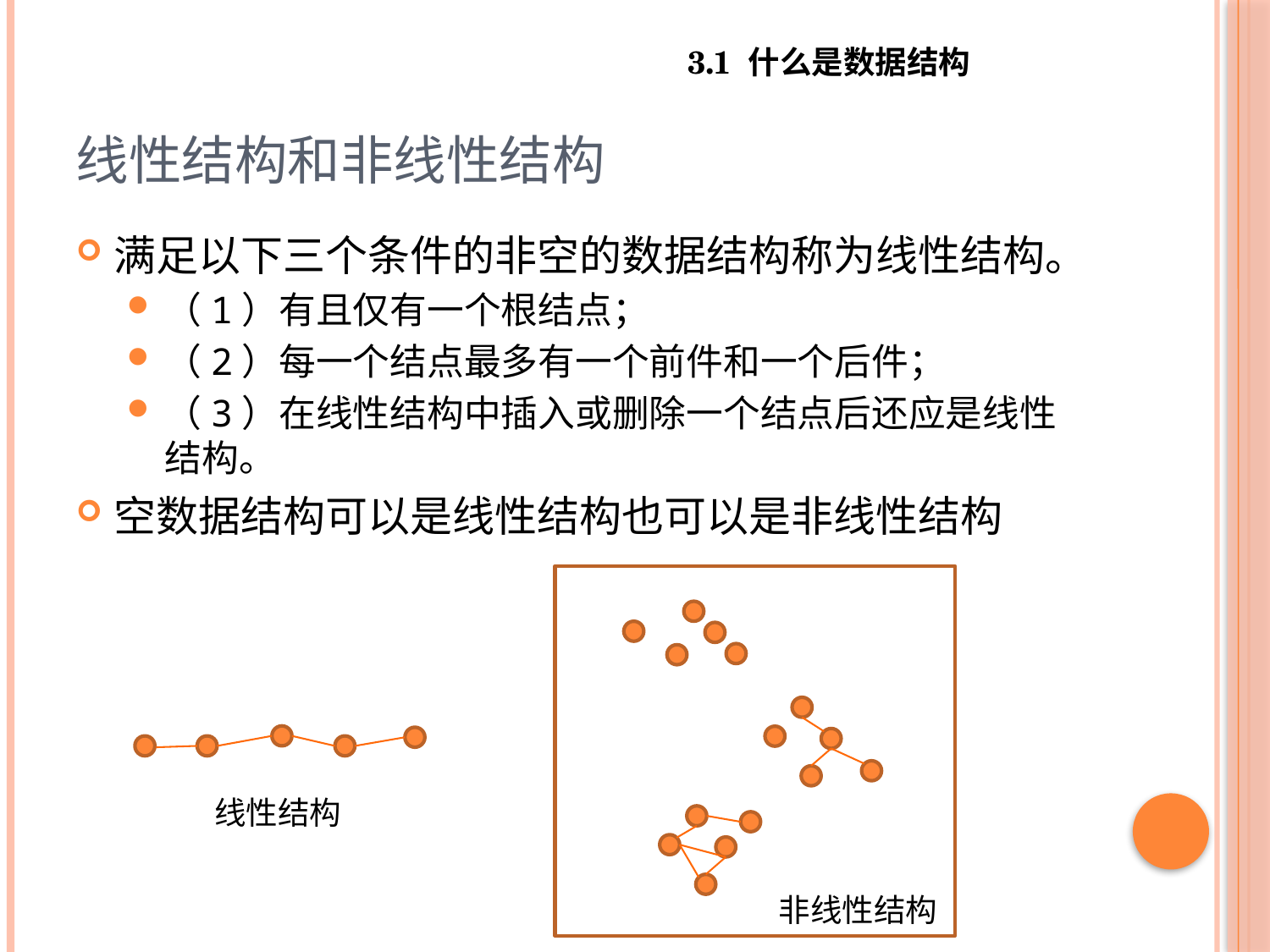

3.1 什么是数据结构
# 线性结构和非线性结构
满足以下三个条件的非空的数据结构称为线性结构。
（1）有且仅有一个根结点；
（2）每一个结点最多有一个前件和一个后件；
（3）在线性结构中插入或删除一个结点后还应是线性结构。
空数据结构可以是线性结构也可以是非线性结构

线性结构

非线性结构